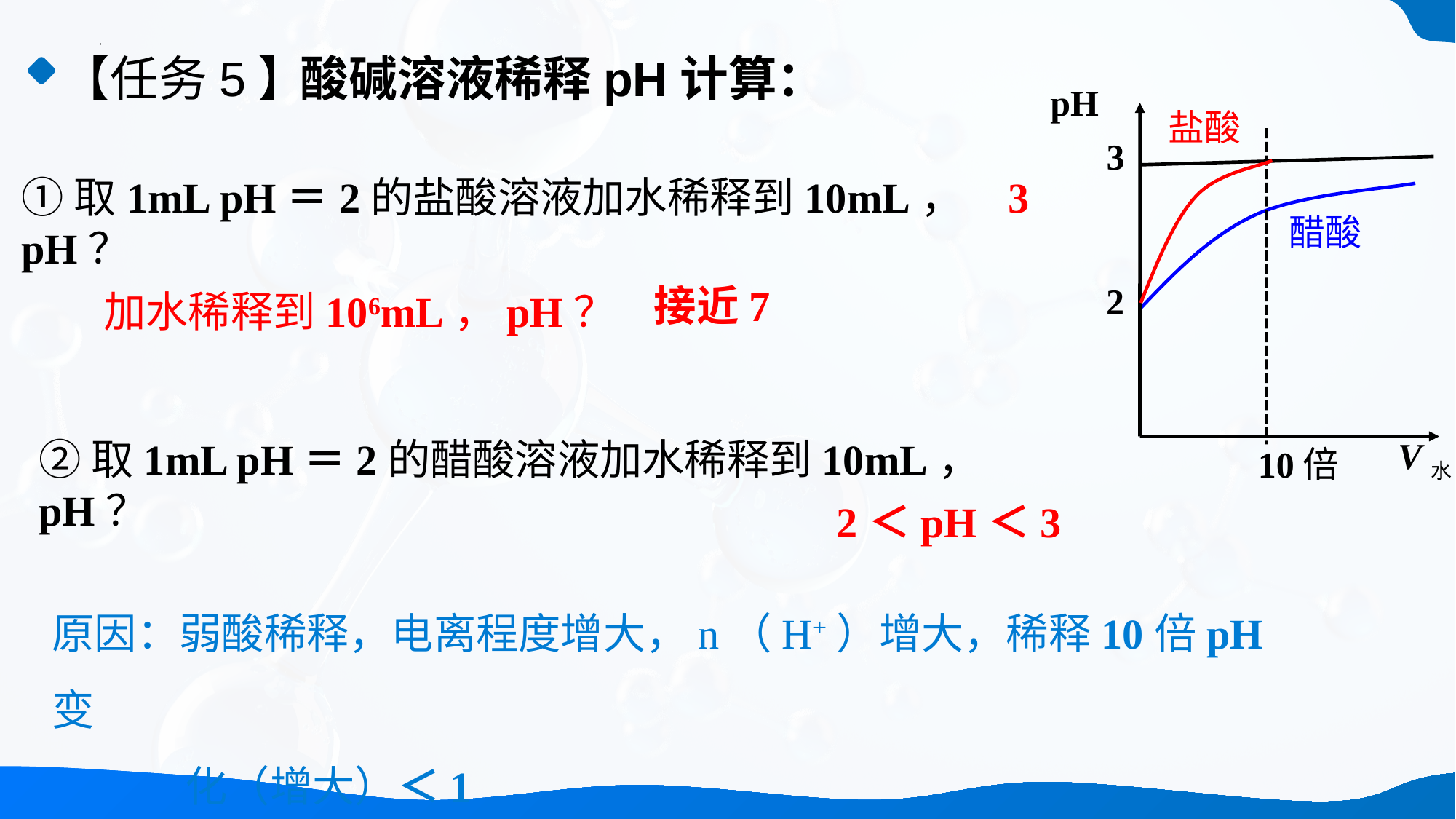

【任务5】
酸碱溶液稀释pH计算：
pH

3
2
V水

盐酸

①取1mL pH＝2的盐酸溶液加水稀释到10mL，pH？
3

醋酸
接近7
加水稀释到106mL，pH？
②取1mL pH＝2的醋酸溶液加水稀释到10mL，pH？
10倍
2＜pH＜3
原因：弱酸稀释，电离程度增大，n（H+）增大，稀释10倍pH变
             化（增大）＜1